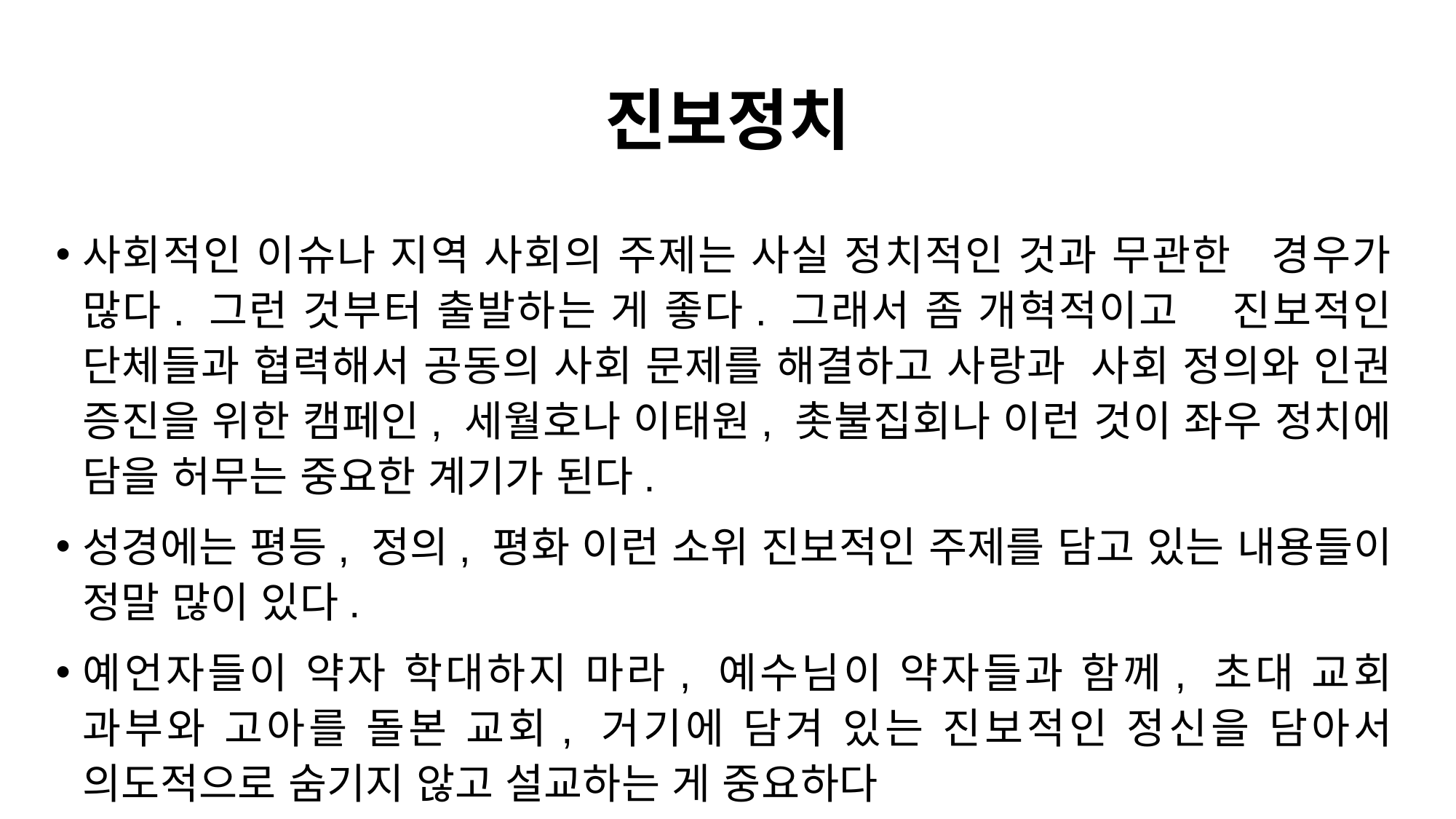

# 진보정치
사회적인 이슈나 지역 사회의 주제는 사실 정치적인 것과 무관한   경우가 많다. 그런 것부터 출발하는 게 좋다. 그래서 좀 개혁적이고    진보적인 단체들과 협력해서 공동의 사회 문제를 해결하고 사랑과  사회 정의와 인권 증진을 위한 캠페인, 세월호나 이태원, 촛불집회나 이런 것이 좌우 정치에 담을 허무는 중요한 계기가 된다.
성경에는 평등, 정의, 평화 이런 소위 진보적인 주제를 담고 있는 내용들이 정말 많이 있다.
예언자들이 약자 학대하지 마라, 예수님이 약자들과 함께, 초대 교회 과부와 고아를 돌본 교회, 거기에 담겨 있는 진보적인 정신을 담아서 의도적으로 숨기지 않고 설교하는 게 중요하다